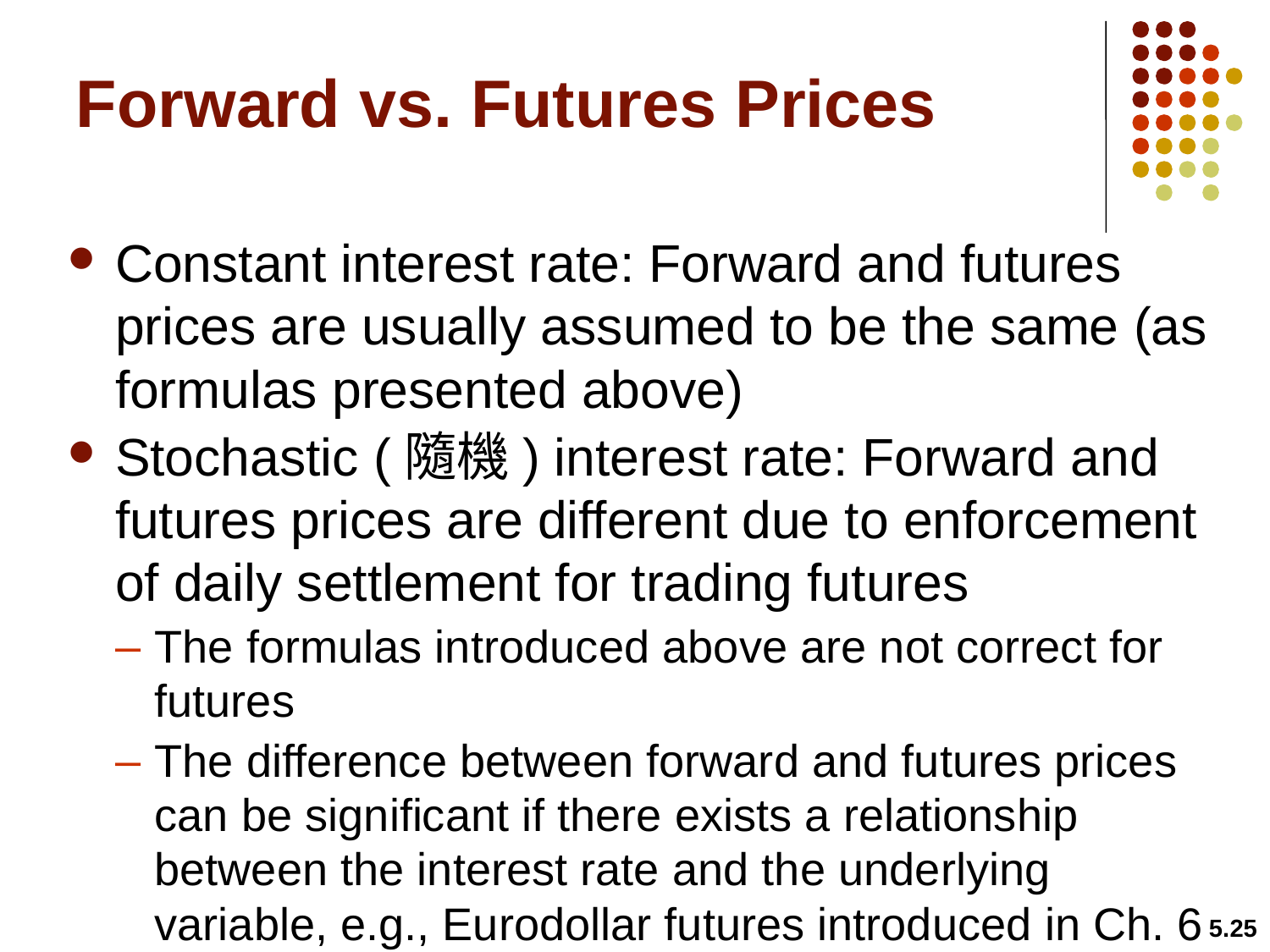

# Forward vs. Futures Prices
Constant interest rate: Forward and futures prices are usually assumed to be the same (as formulas presented above)
Stochastic (隨機) interest rate: Forward and futures prices are different due to enforcement of daily settlement for trading futures
The formulas introduced above are not correct for futures
The difference between forward and futures prices can be significant if there exists a relationship between the interest rate and the underlying variable, e.g., Eurodollar futures introduced in Ch. 6
5.25